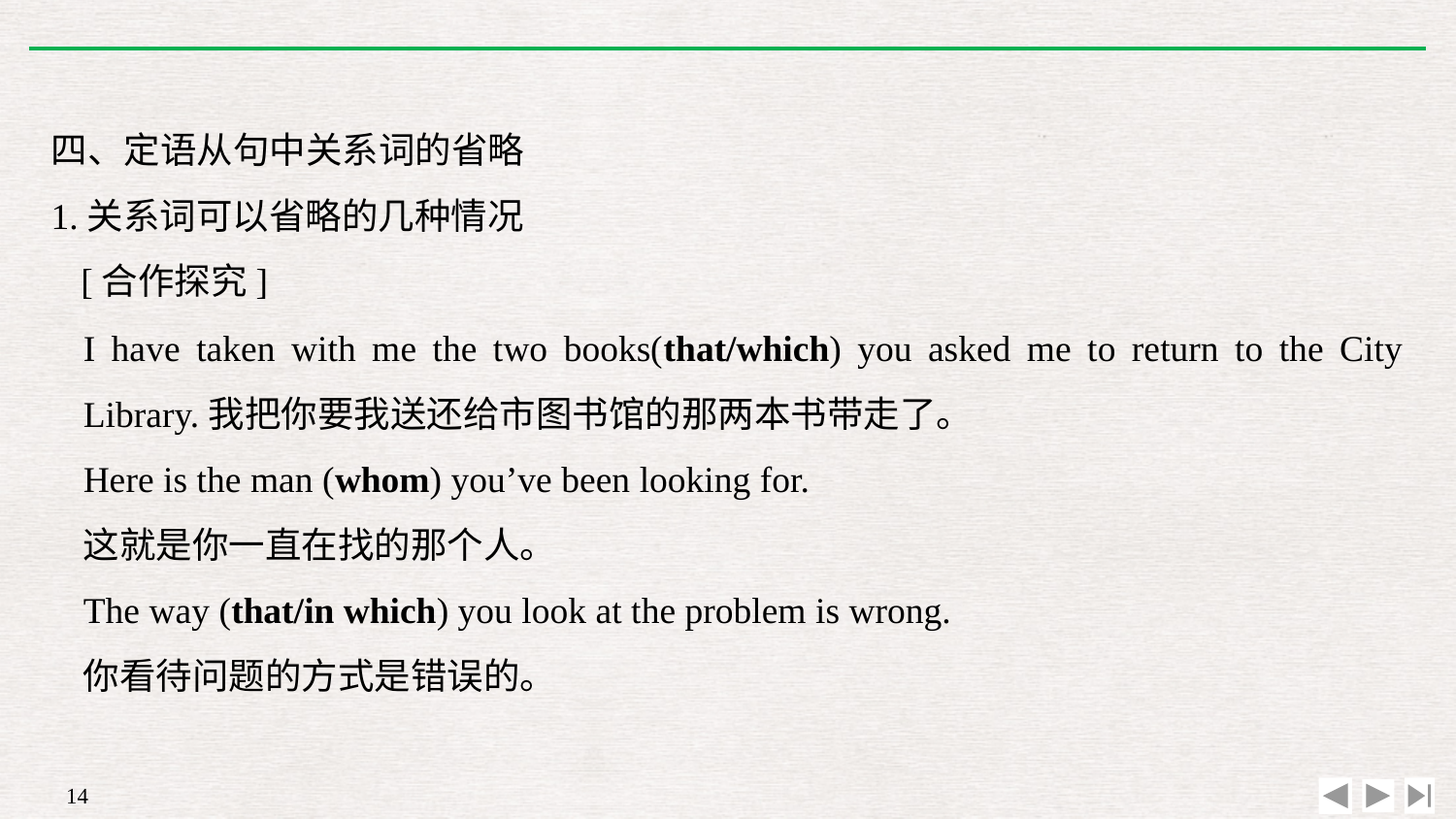

四、定语从句中关系词的省略
1.关系词可以省略的几种情况
	[合作探究]
I have taken with me the two books(that/which) you asked me to return to the City Library.我把你要我送还给市图书馆的那两本书带走了。
Here is the man (whom) you’ve been looking for.
这就是你一直在找的那个人。
The way (that/in which) you look at the problem is wrong.
你看待问题的方式是错误的。